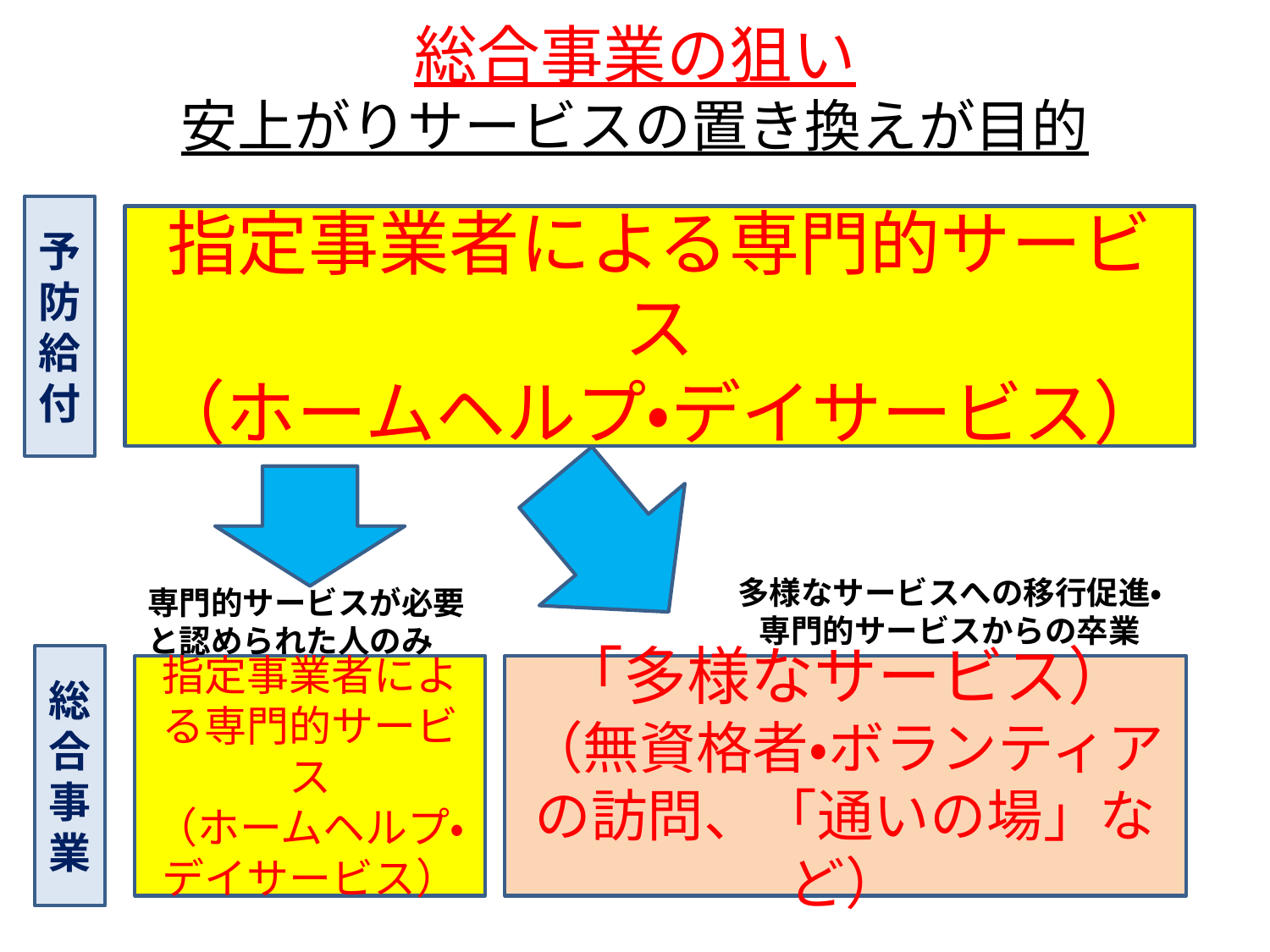

# 総合事業の狙い 安上がりサービスの置き換えが目的

予防給付
指定事業者による専門的サービス
（ホームヘルプ・デイサービス）

多様なサービスへの移行促進・専門的サービスからの卒業
専門的サービスが必要と認められた人のみ
総合事業
指定事業者による専門的サービス
（ホームヘルプ・デイサービス）
「多様なサービス）
（無資格者・ボランティアの訪問、「通いの場」など）